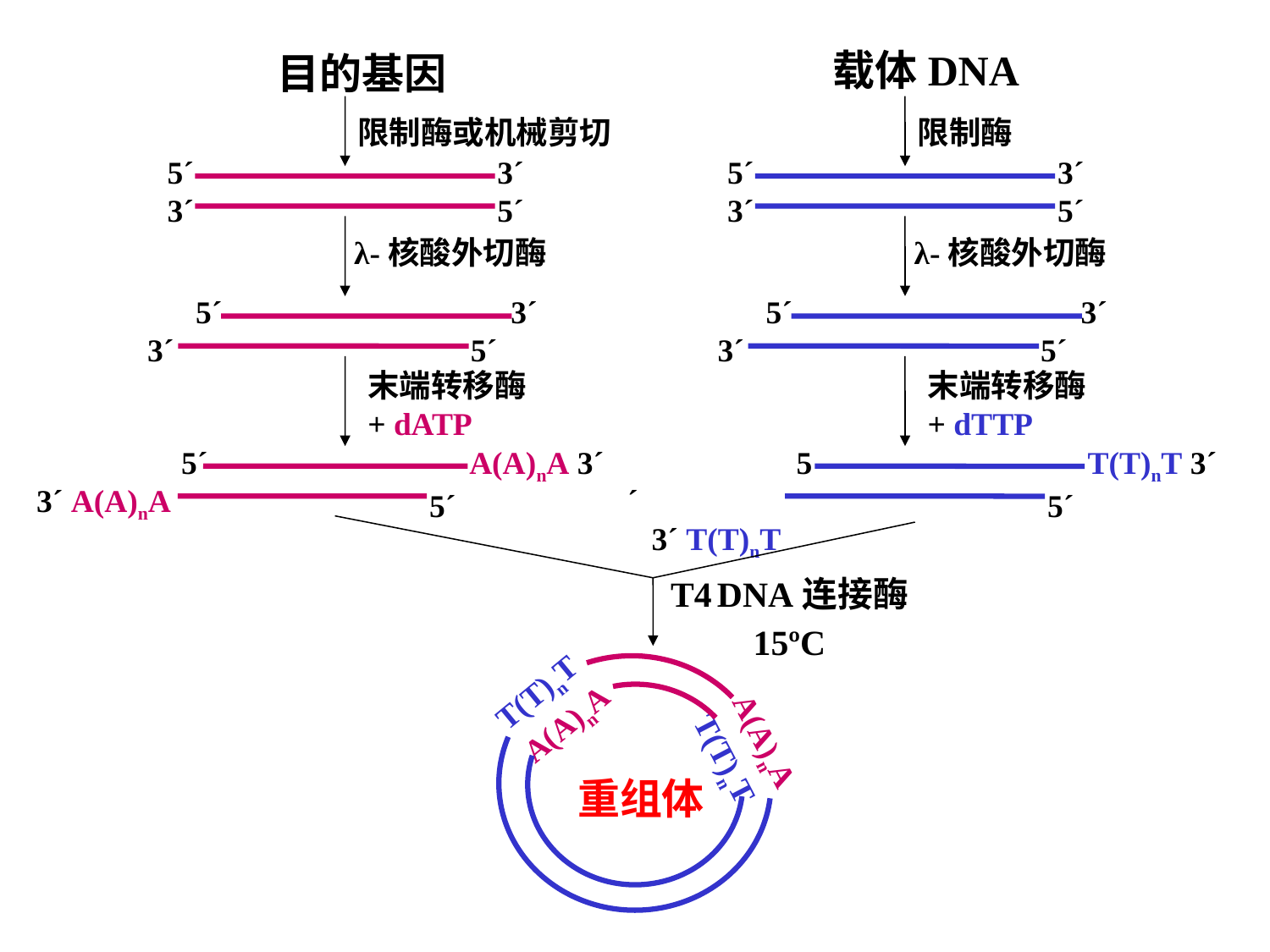

载体DNA
目的基因

限制酶或机械剪切
限制酶
5´
3´
3´
5´

5´
3´
3´
5´

λ-核酸外切酶
λ-核酸外切酶
      5´
3´
     3´
5´

      5´
3´
     3´
5´

末端转移酶
+ dATP
末端转移酶
+ dTTP
                     5´
   3´ A(A)nA
     A(A)nA 3´
5´

                     5´
   3´ T(T)nT
     T(T)nT 3´
5´

T4 DNA连接酶
15ºC

T(T)nT
A(A)nA

A(A)nA T(T)nT

重组体